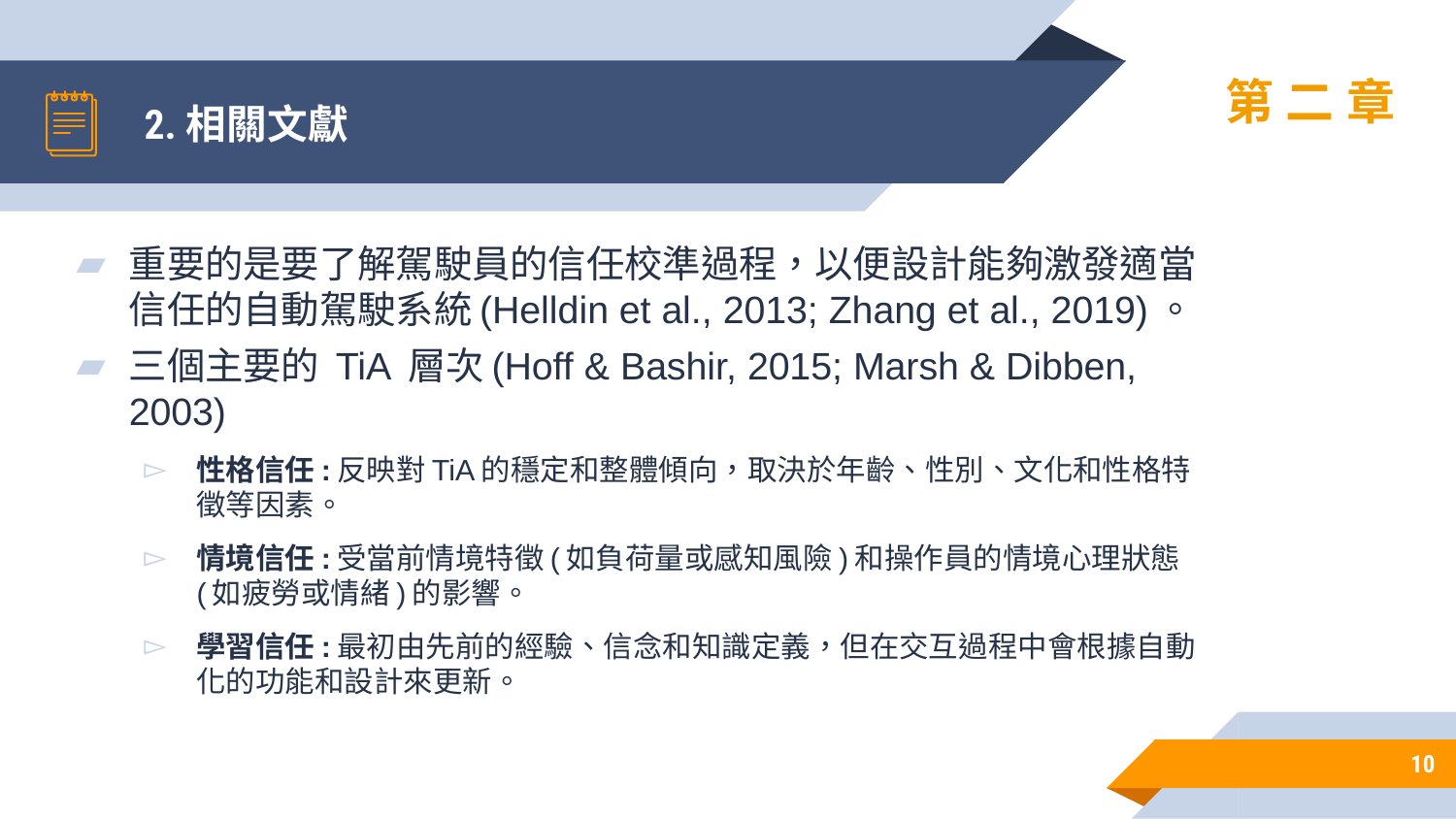

# 2.相關文獻
第二章

重要的是要了解駕駛員的信任校準過程，以便設計能夠激發適當信任的自動駕駛系統(Helldin et al., 2013; Zhang et al., 2019)。
三個主要的 TiA 層次(Hoff & Bashir, 2015; Marsh & Dibben, 2003)
性格信任:反映對TiA的穩定和整體傾向，取決於年齡、性別、文化和性格特徵等因素。
情境信任:受當前情境特徵(如負荷量或感知風險)和操作員的情境心理狀態(如疲勞或情緒)的影響。
學習信任:最初由先前的經驗、信念和知識定義，但在交互過程中會根據自動化的功能和設計來更新。
10